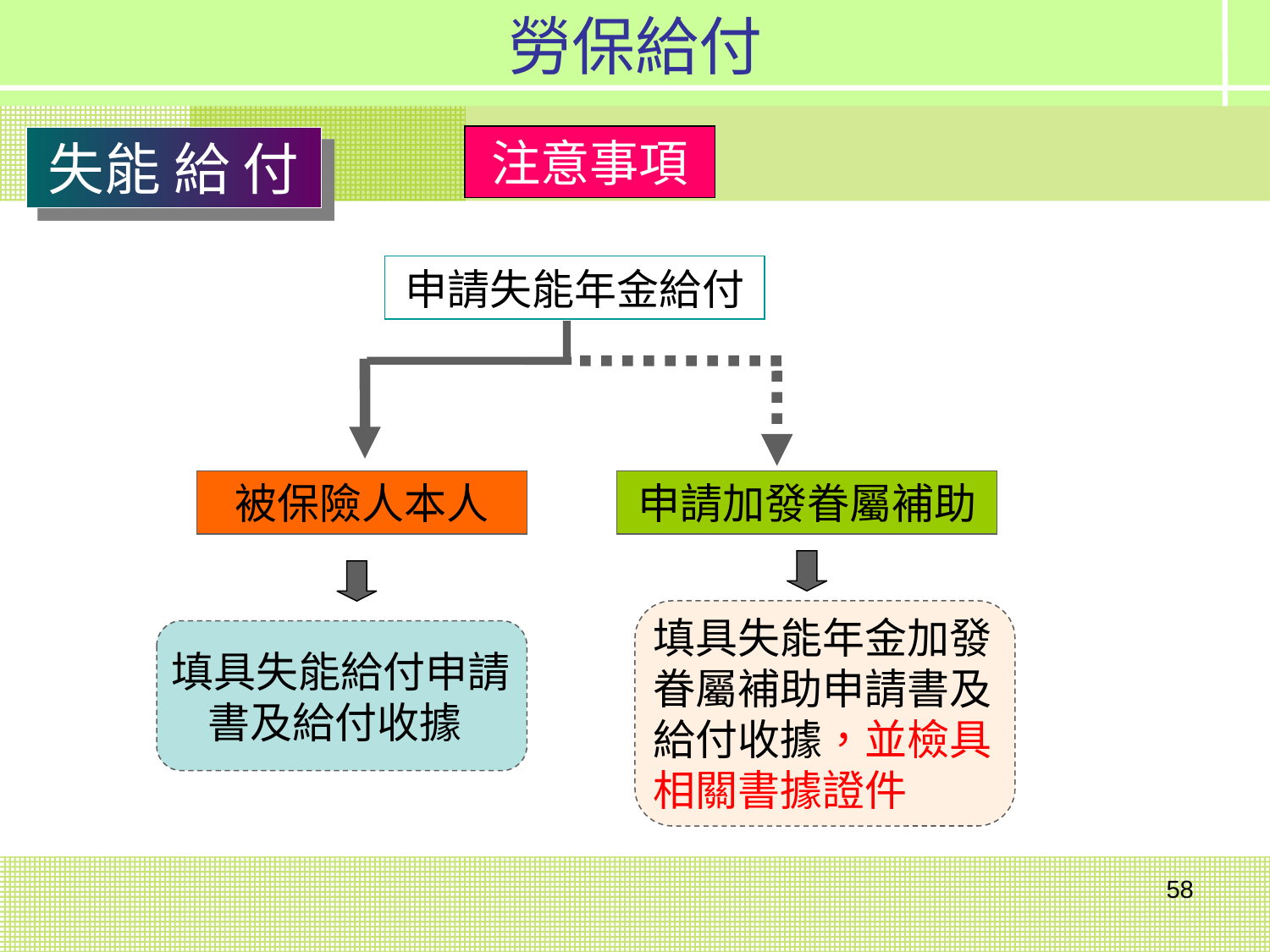

勞保給付

注意事項
失能 給 付
申請失能年金給付

被保險人本人
申請加發眷屬補助

填具失能年金加發眷屬補助申請書及給付收據，並檢具相關書據證件
填具失能給付申請書及給付收據
58